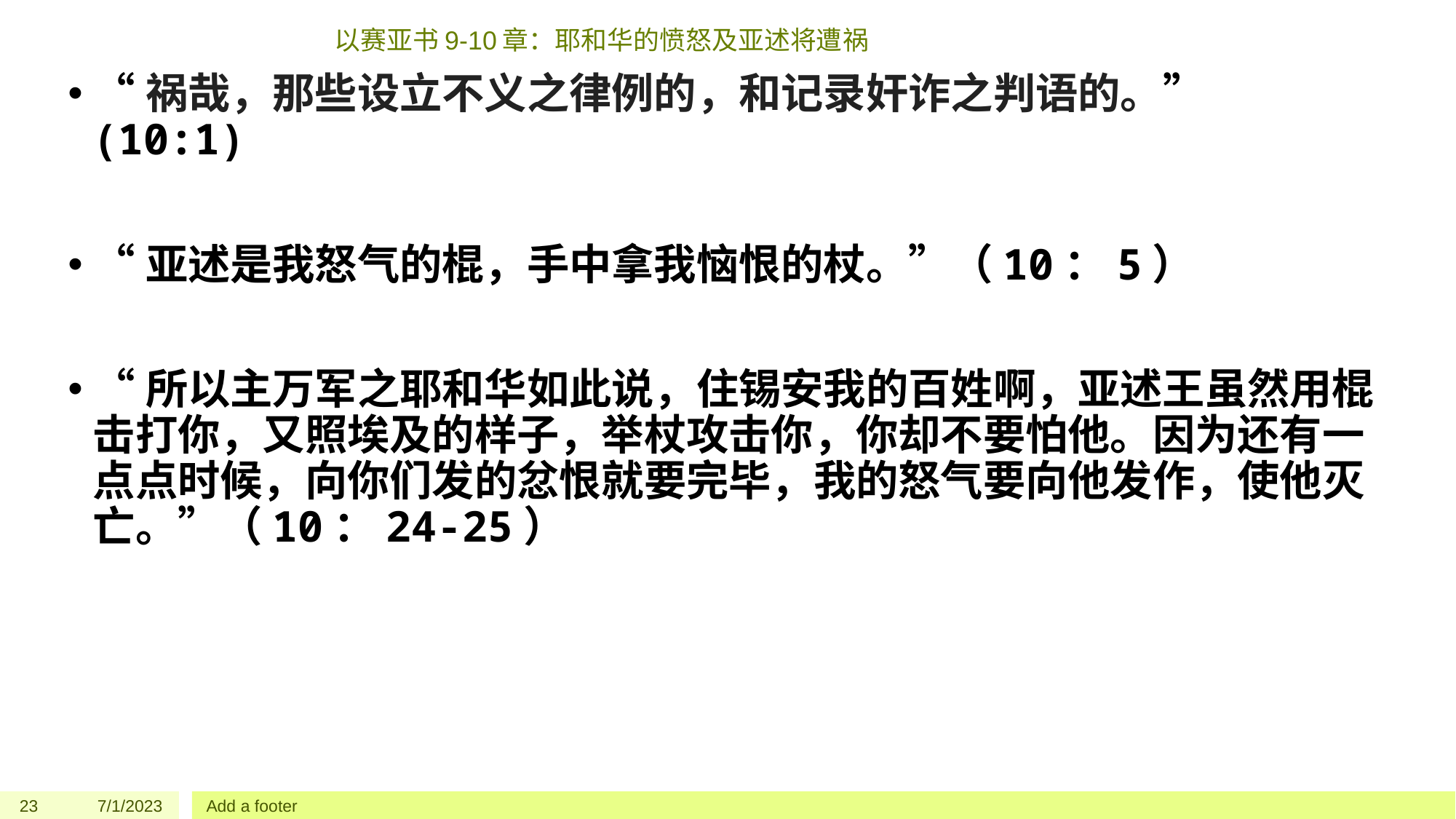

# 以赛亚书9-10章：耶和华的愤怒及亚述将遭祸
“祸哉，那些设立不义之律例的，和记录奸诈之判语的。”  (10:1)

“亚述是我怒气的棍，手中拿我恼恨的杖。”（10：5）

“所以主万军之耶和华如此说，住锡安我的百姓啊，亚述王虽然用棍击打你，又照埃及的样子，举杖攻击你，你却不要怕他。因为还有一点点时候，向你们发的忿恨就要完毕，我的怒气要向他发作，使他灭亡。”（10：24-25）

23
7/1/2023
Add a footer